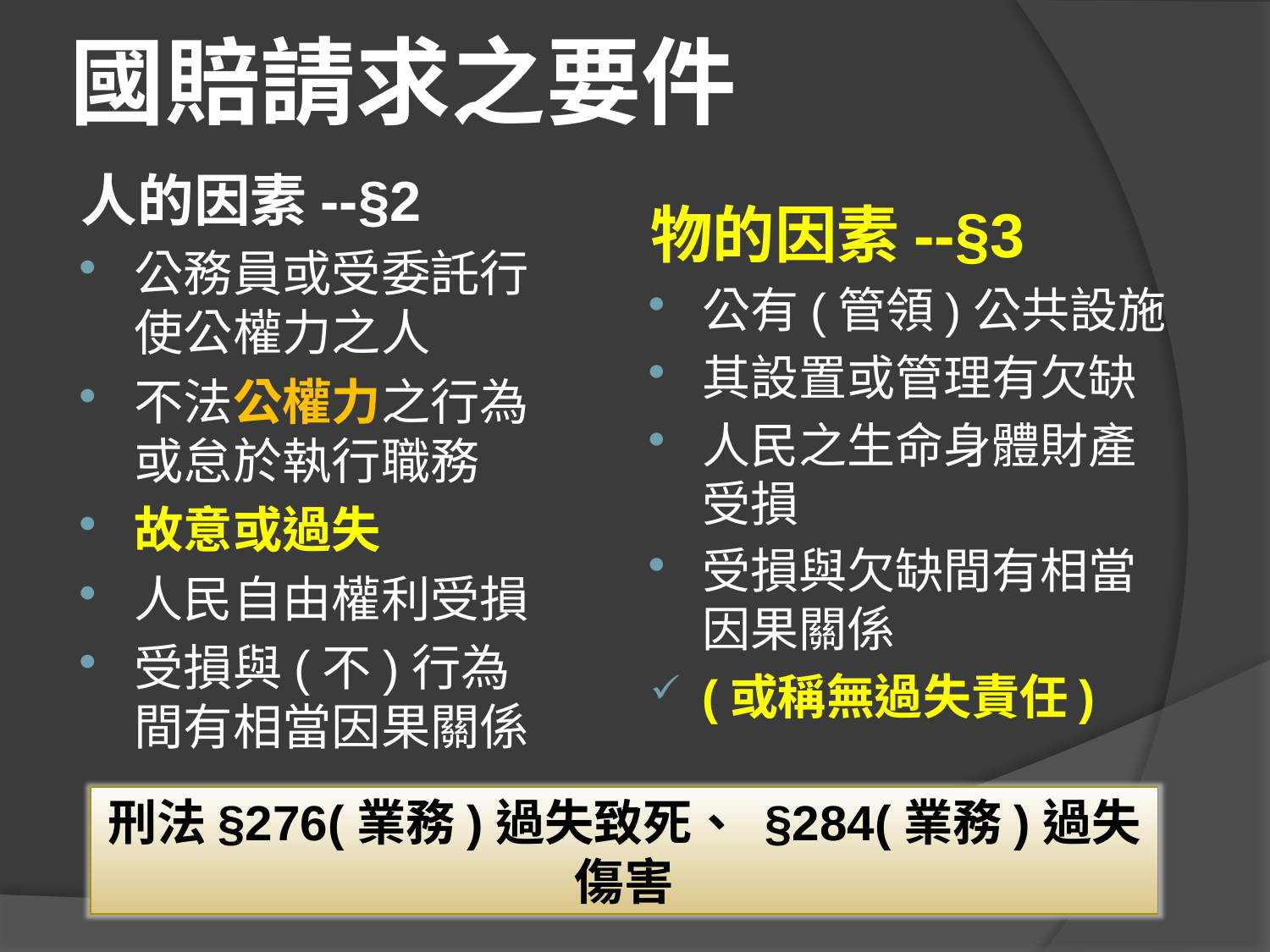

# 國賠請求之要件
人的因素--§2
公務員或受委託行使公權力之人
不法公權力之行為或怠於執行職務
故意或過失
人民自由權利受損
受損與(不)行為間有相當因果關係

物的因素--§3
公有(管領)公共設施
其設置或管理有欠缺
人民之生命身體財產受損
受損與欠缺間有相當因果關係
(或稱無過失責任)
刑法§276(業務)過失致死、 §284(業務)過失傷害